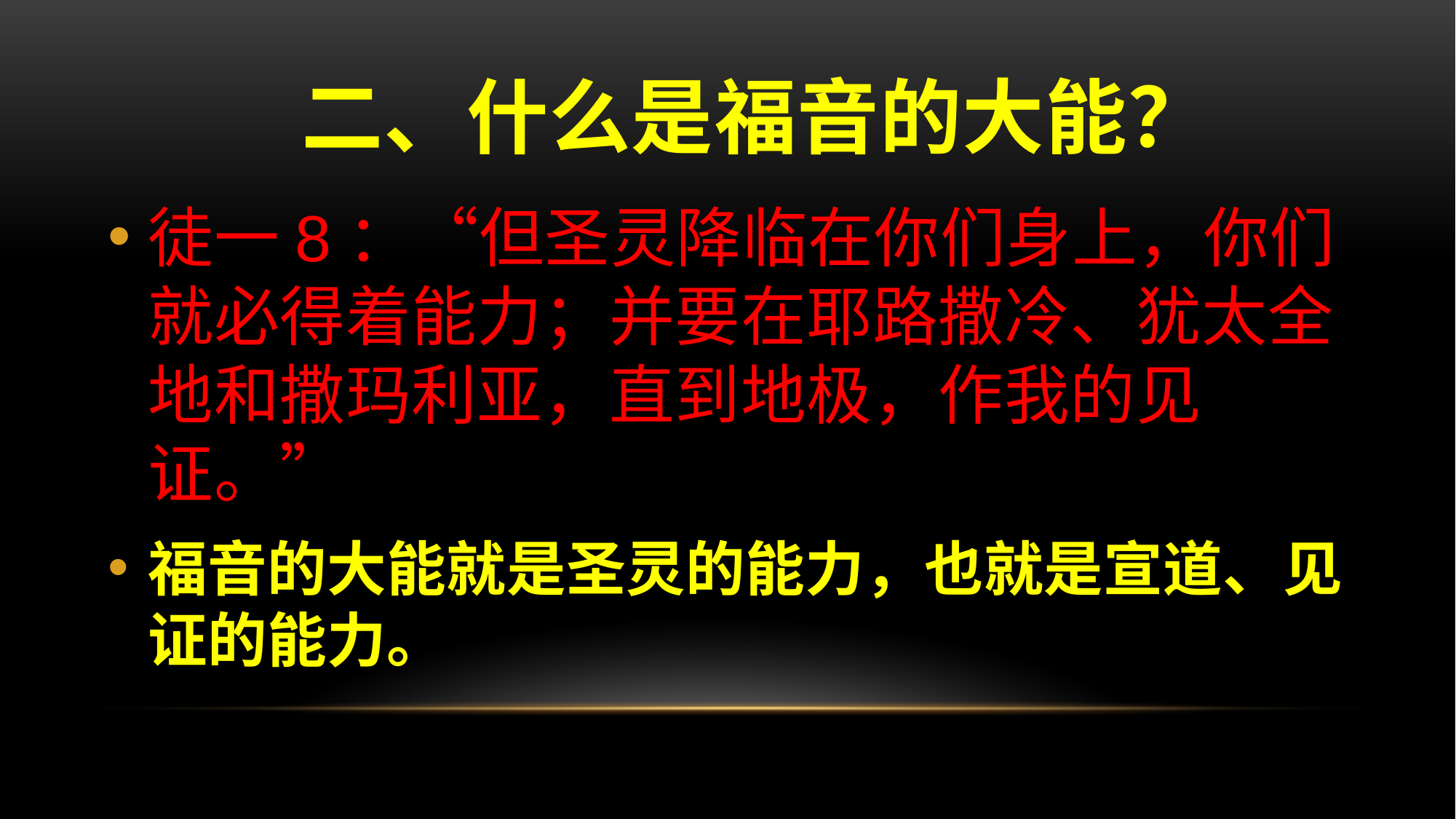

# 二、什么是福音的大能？
徒一8：“但圣灵降临在你们身上，你们就必得着能力；并要在耶路撒冷、犹太全地和撒玛利亚，直到地极，作我的见证。”
福音的大能就是圣灵的能力，也就是宣道、见证的能力。